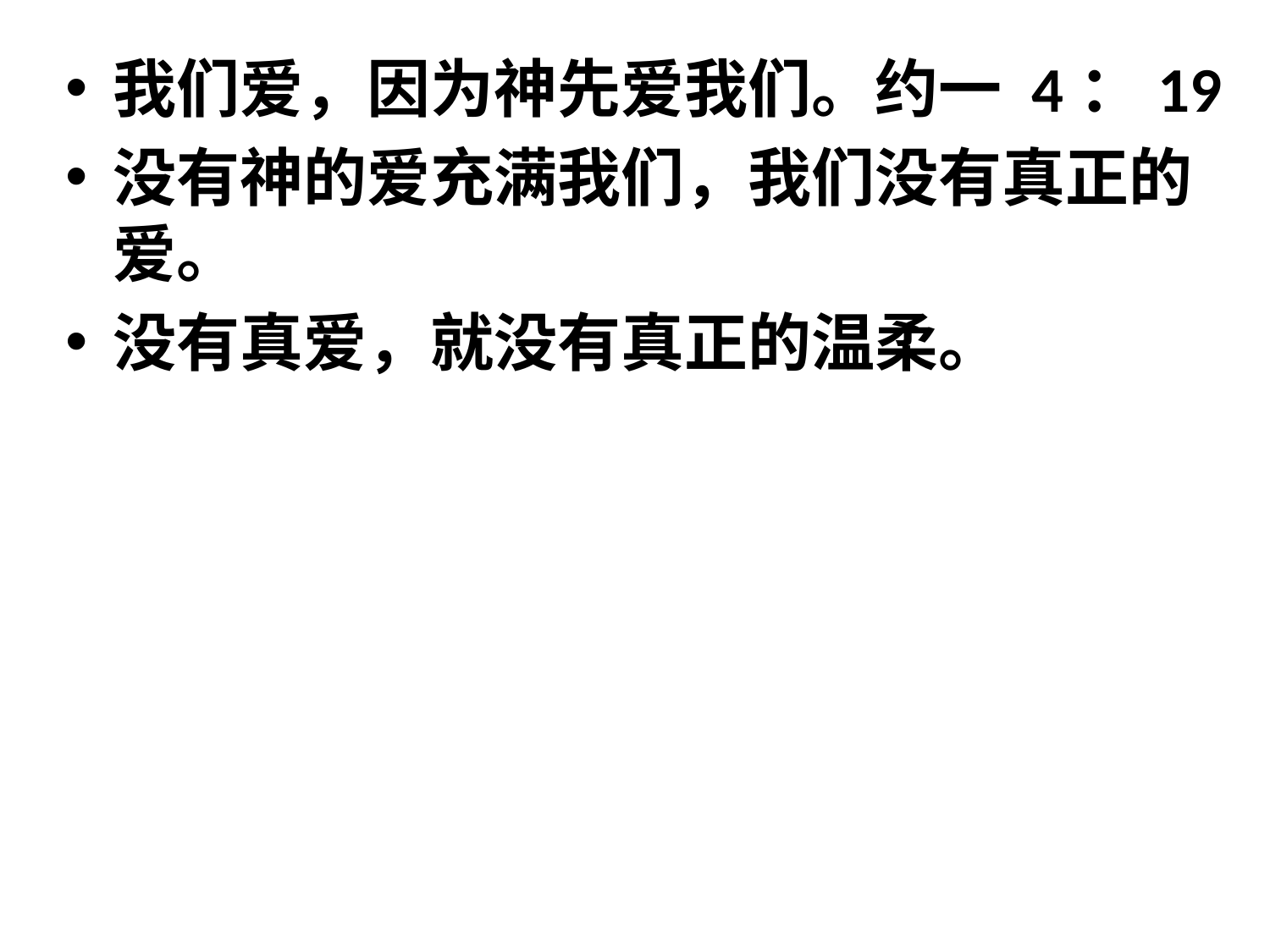

我们爱，因为神先爱我们。约一 4：19
没有神的爱充满我们，我们没有真正的爱。
没有真爱，就没有真正的温柔。